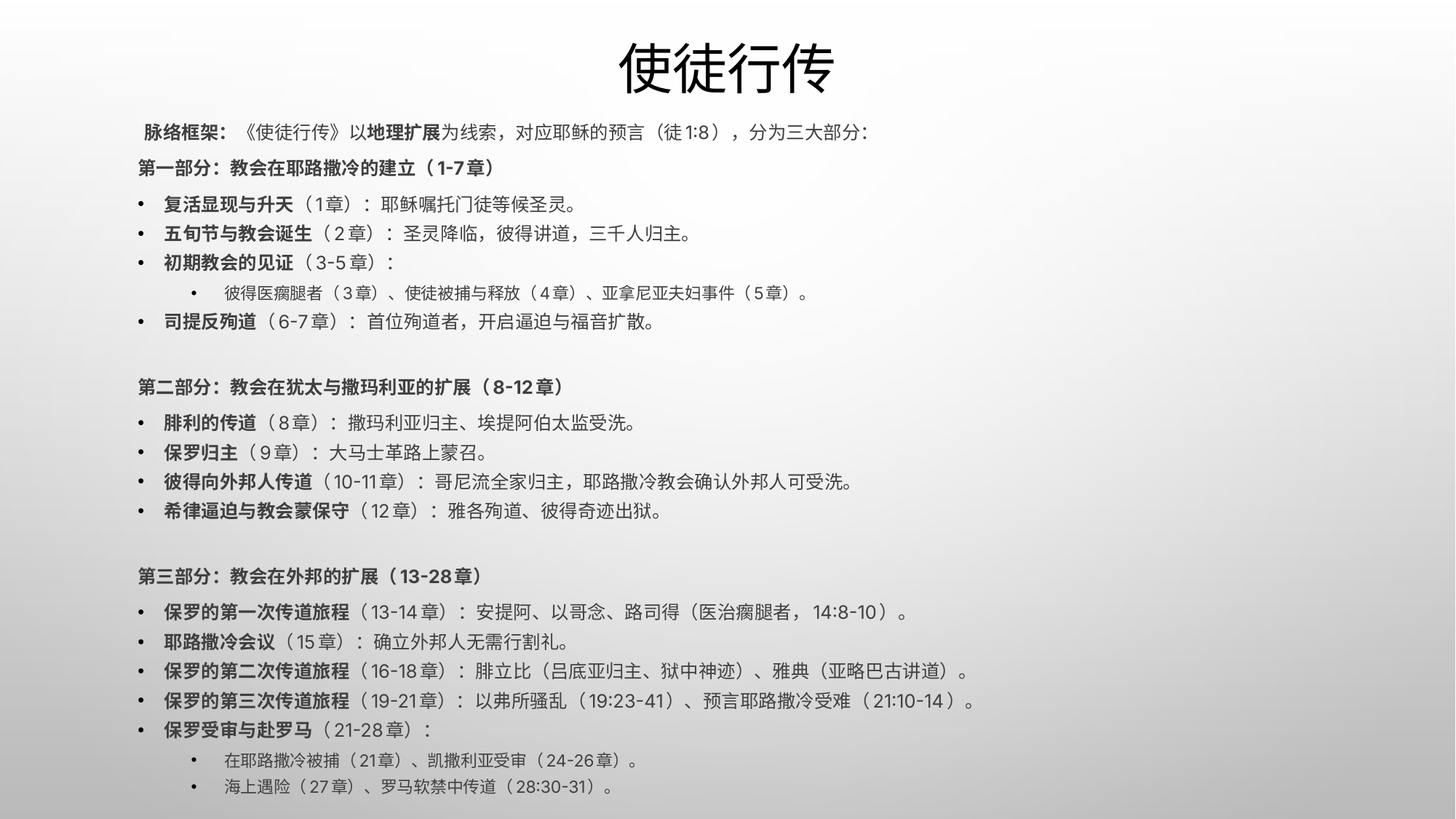

# 使徒行传
 脉络框架：《使徒行传》以地理扩展为线索，对应耶稣的预言（徒1:8），分为三大部分：
第一部分：教会在耶路撒冷的建立（1-7章）
复活显现与升天（1章）：耶稣嘱托门徒等候圣灵。
五旬节与教会诞生（2章）：圣灵降临，彼得讲道，三千人归主。
初期教会的见证（3-5章）：
彼得医瘸腿者（3章）、使徒被捕与释放（4章）、亚拿尼亚夫妇事件（5章）。
司提反殉道（6-7章）：首位殉道者，开启逼迫与福音扩散。

第二部分：教会在犹太与撒玛利亚的扩展（8-12章）
腓利的传道（8章）：撒玛利亚归主、埃提阿伯太监受洗。
保罗归主（9章）：大马士革路上蒙召。
彼得向外邦人传道（10-11章）：哥尼流全家归主，耶路撒冷教会确认外邦人可受洗。
希律逼迫与教会蒙保守（12章）：雅各殉道、彼得奇迹出狱。

第三部分：教会在外邦的扩展（13-28章）
保罗的第一次传道旅程（13-14章）：安提阿、以哥念、路司得（医治瘸腿者，14:8-10）。
耶路撒冷会议（15章）：确立外邦人无需行割礼。
保罗的第二次传道旅程（16-18章）：腓立比（吕底亚归主、狱中神迹）、雅典（亚略巴古讲道）。
保罗的第三次传道旅程（19-21章）：以弗所骚乱（19:23-41）、预言耶路撒冷受难（21:10-14）。
保罗受审与赴罗马（21-28章）：
在耶路撒冷被捕（21章）、凯撒利亚受审（24-26章）。
海上遇险（27章）、罗马软禁中传道（28:30-31）。